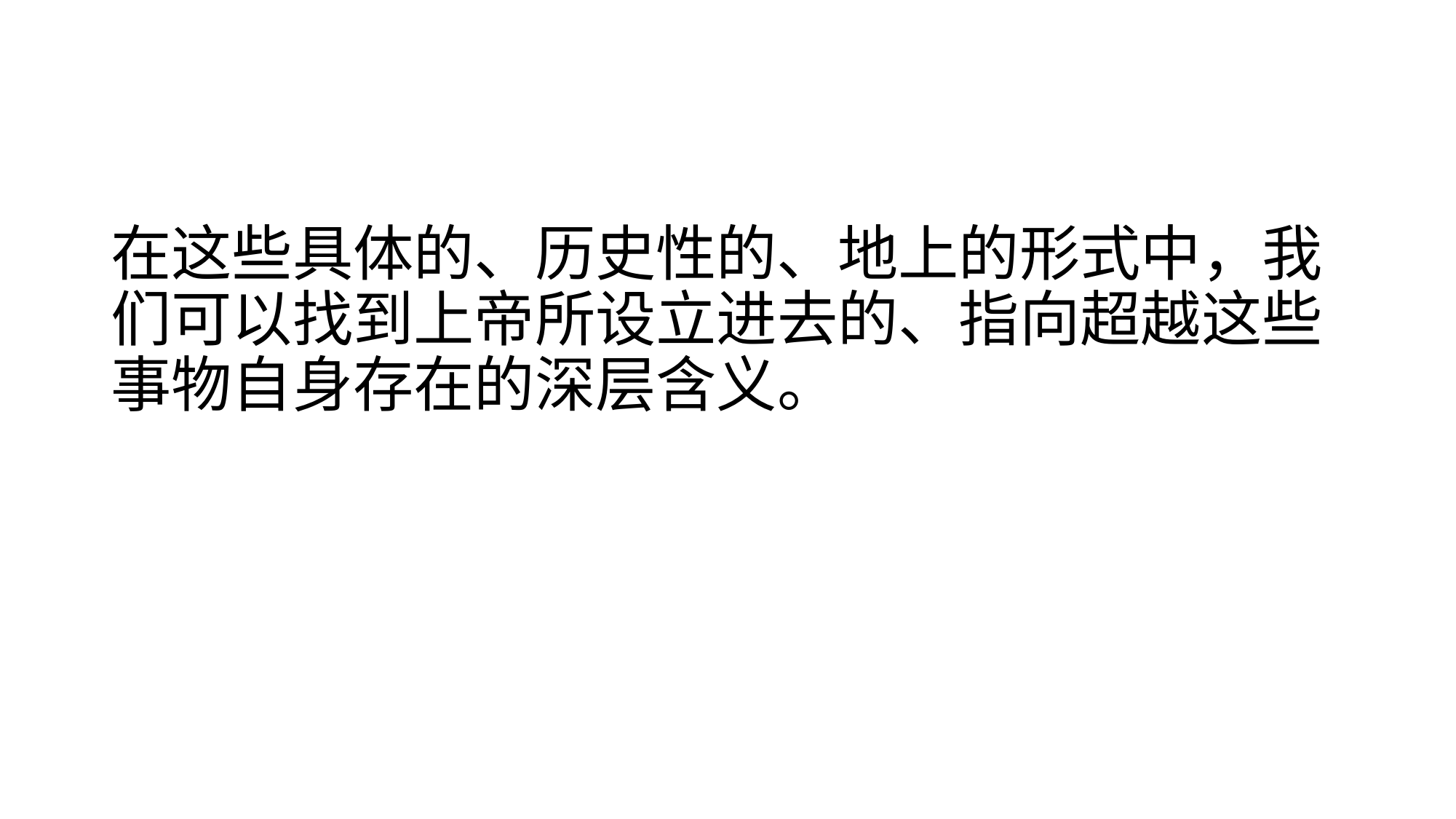

#
在这些具体的、历史性的、地上的形式中，我们可以找到上帝所设立进去的、指向超越这些事物自身存在的深层含义。